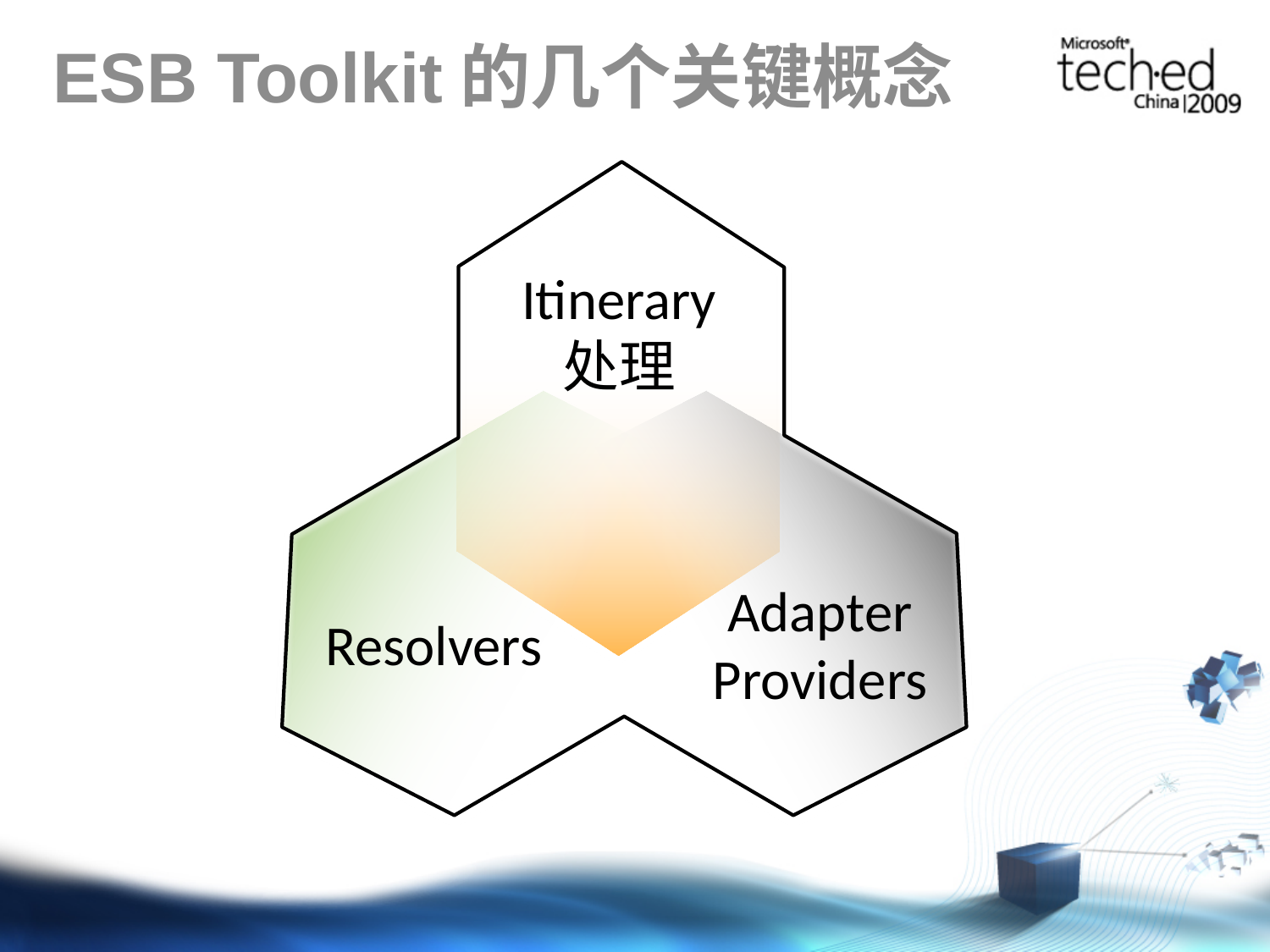

# ESB Toolkit的几个关键概念

Itinerary
处理

Resolvers
Adapter
Providers